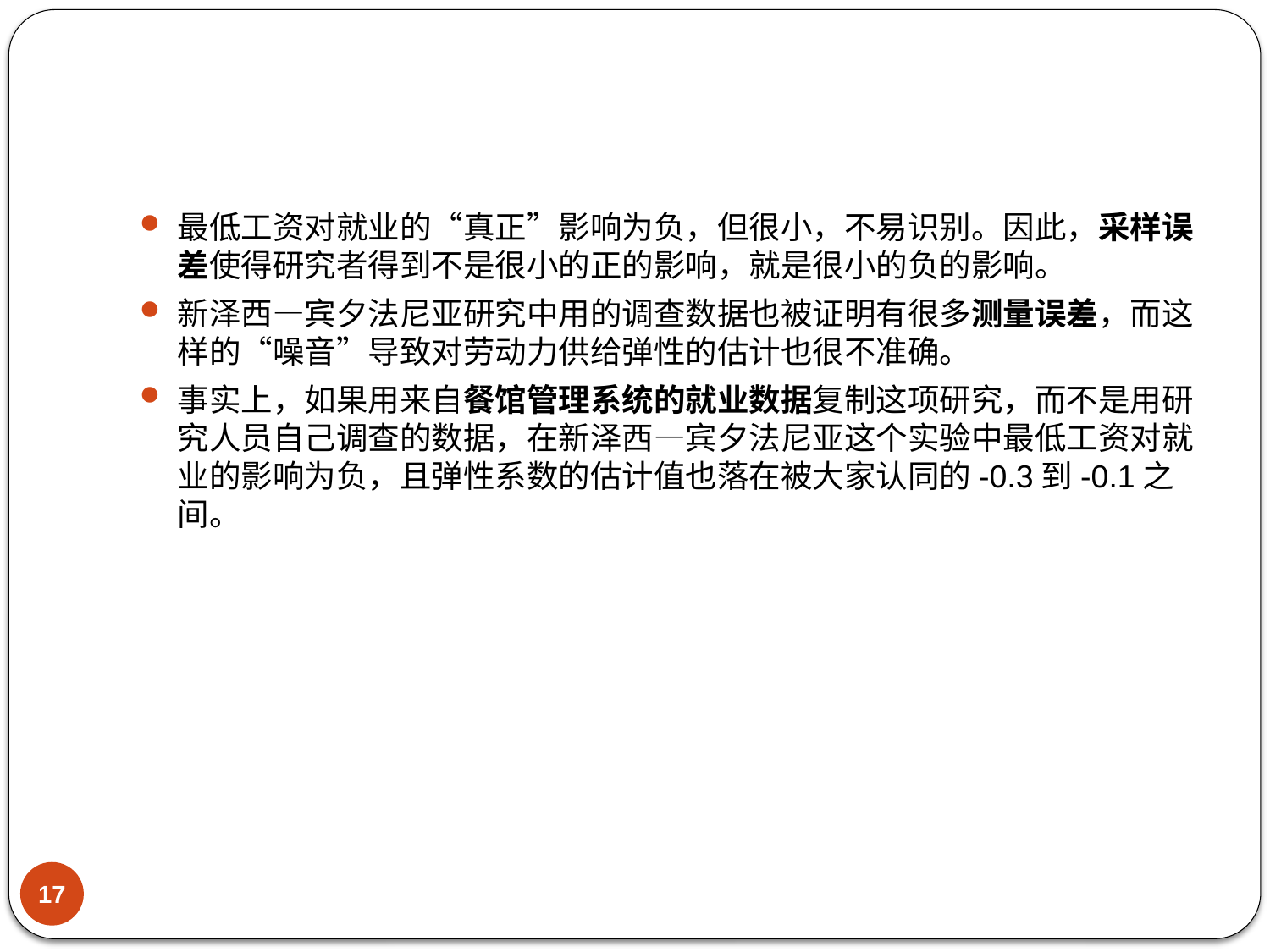

#
最低工资对就业的“真正”影响为负，但很小，不易识别。因此，采样误差使得研究者得到不是很小的正的影响，就是很小的负的影响。
新泽西—宾夕法尼亚研究中用的调查数据也被证明有很多测量误差，而这样的“噪音”导致对劳动力供给弹性的估计也很不准确。
事实上，如果用来自餐馆管理系统的就业数据复制这项研究，而不是用研究人员自己调查的数据，在新泽西—宾夕法尼亚这个实验中最低工资对就业的影响为负，且弹性系数的估计值也落在被大家认同的-0.3到-0.1之间。
17